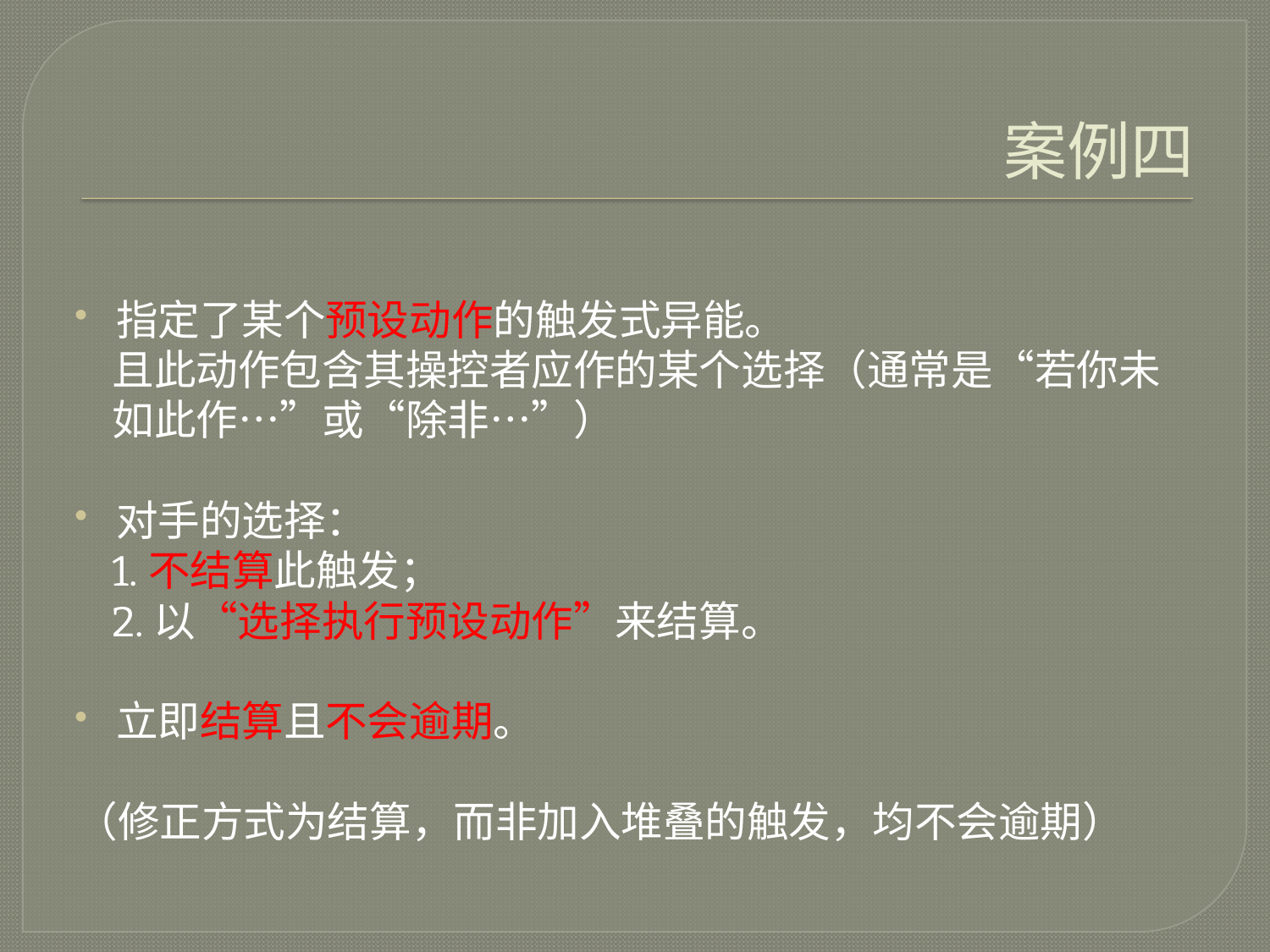

# 案例四

指定了某个预设动作的触发式异能。
且此动作包含其操控者应作的某个选择（通常是“若你未如此作…”或“除非…”）

对手的选择：
1.不结算此触发；
2.以“选择执行预设动作”来结算。

立即结算且不会逾期。

（修正方式为结算，而非加入堆叠的触发，均不会逾期）